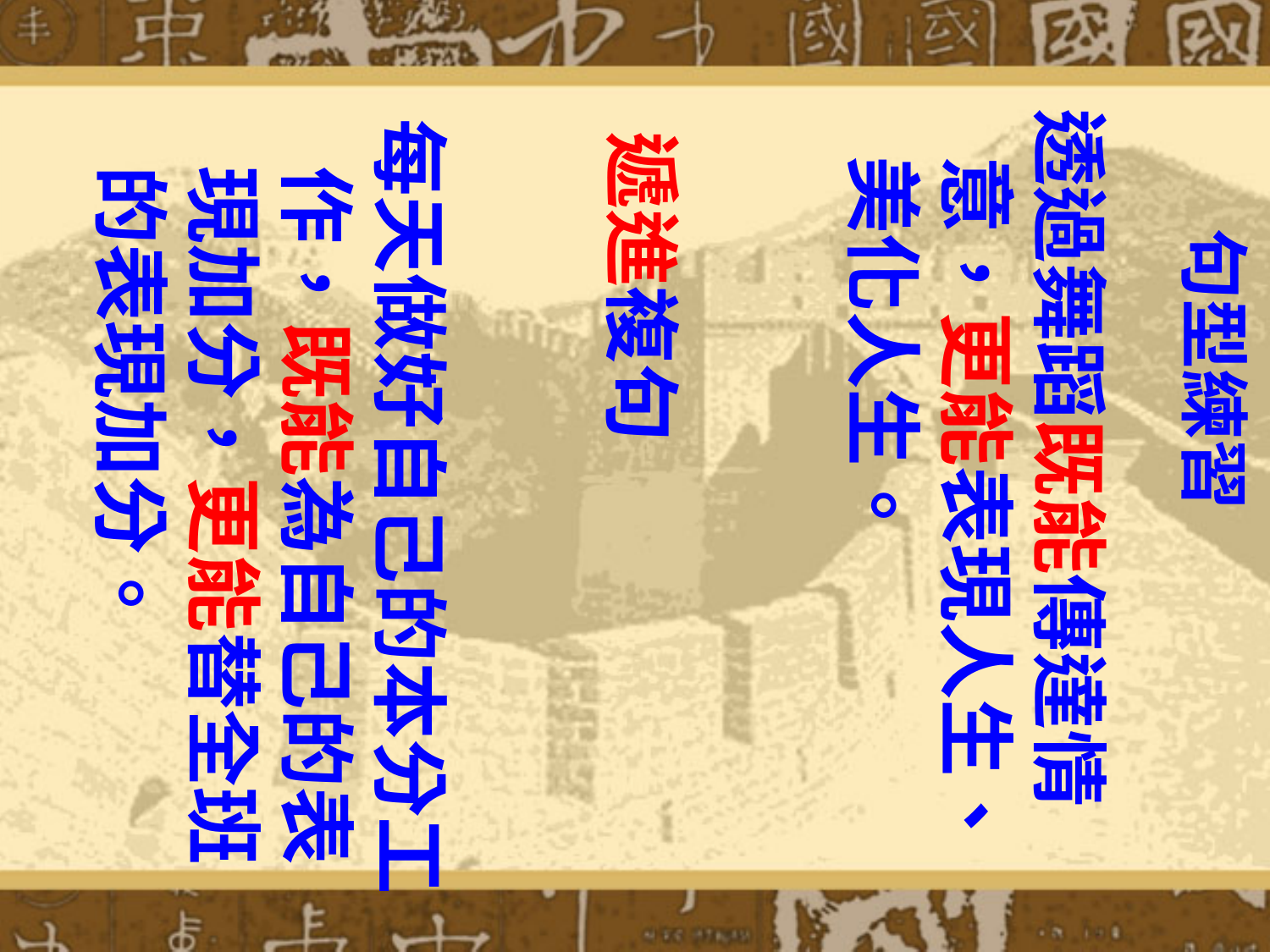

透過舞蹈既能傳達情意，更能表現人生、美化人生。
每天做好自己的本分工作，既能為自己的表現加分，更能替全班的表現加分。
遞進複句
句型練習